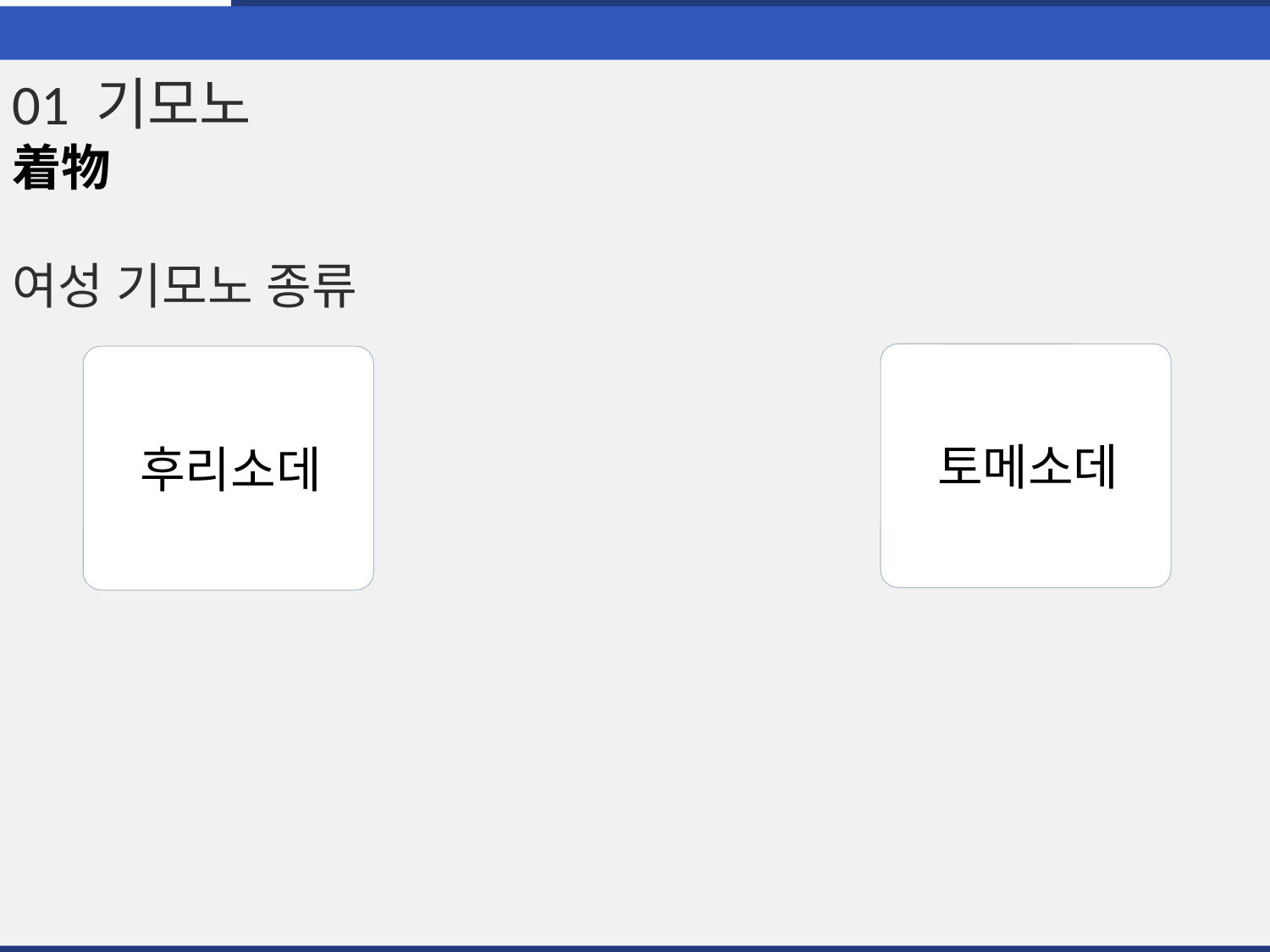

01 기모노
着物

여성 기모노 종류
  토메소데
  후리소데